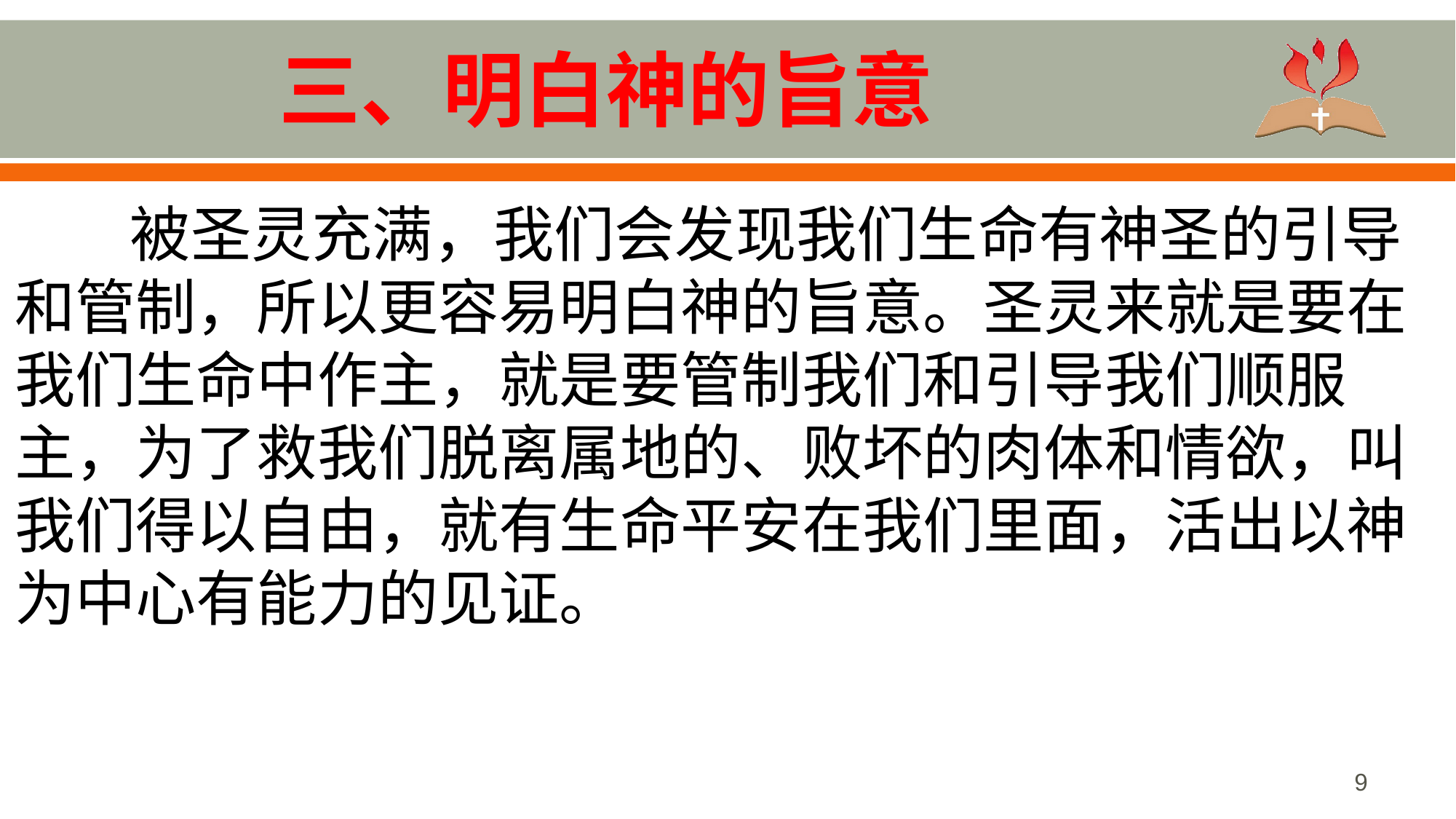

# 三、明白神的旨意
被圣灵充满，我们会发现我们生命有神圣的引导和管制，所以更容易明白神的旨意。圣灵来就是要在我们生命中作主，就是要管制我们和引导我们顺服主，为了救我们脱离属地的、败坏的肉体和情欲，叫我们得以自由，就有生命平安在我们里面，活出以神为中心有能力的见证。

9